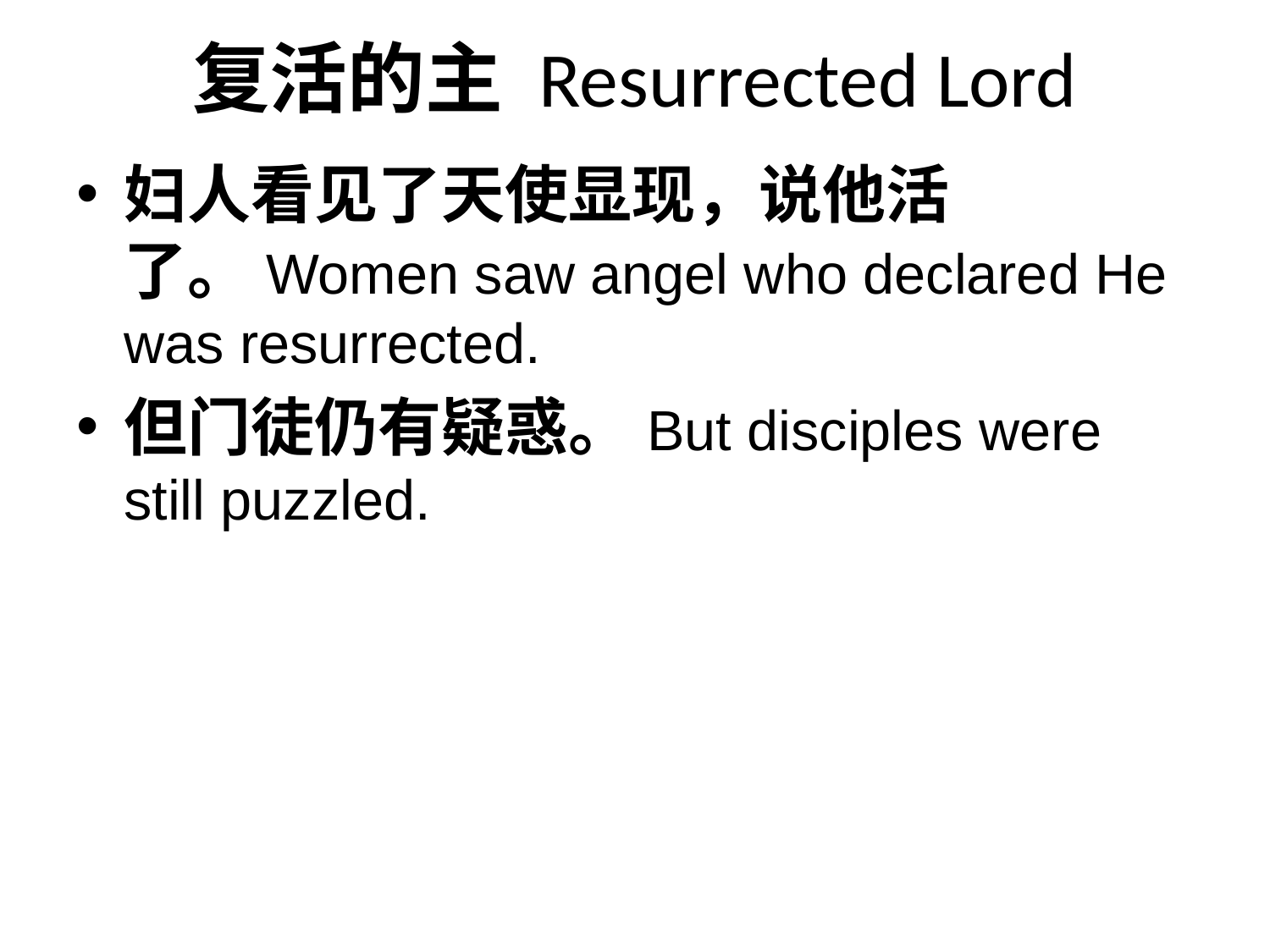

# 复活的主 Resurrected Lord
妇人看见了天使显现，说他活了。Women saw angel who declared He was resurrected.
但门徒仍有疑惑。But disciples were still puzzled.